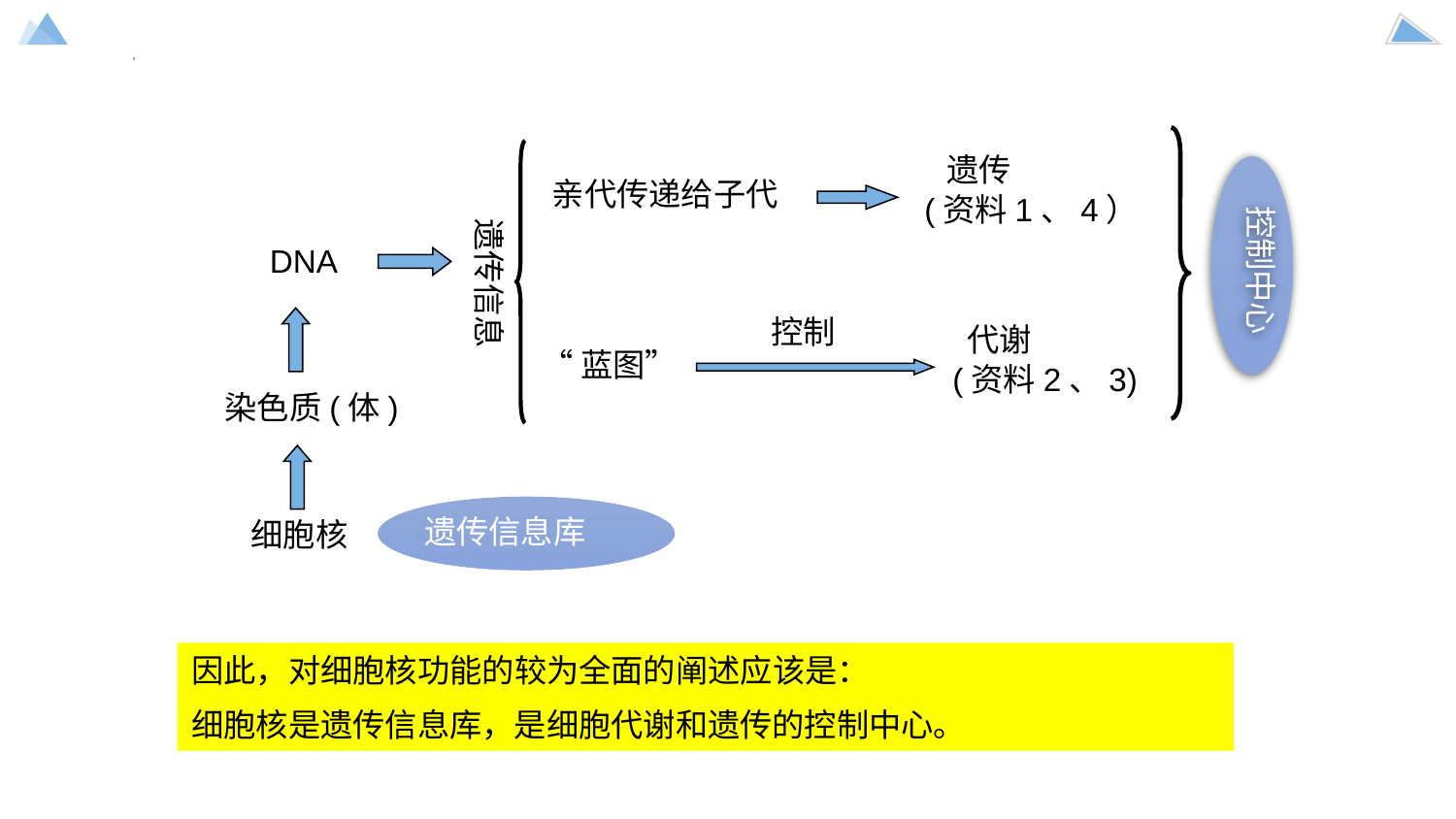

遗传
(资料1、4）
亲代传递给子代

控制中心
遗传信息
DNA

控制

 代谢
(资料2、3)
“蓝图”

染色质(体)

遗传信息库
细胞核
因此，对细胞核功能的较为全面的阐述应该是：
细胞核是遗传信息库，是细胞代谢和遗传的控制中心。